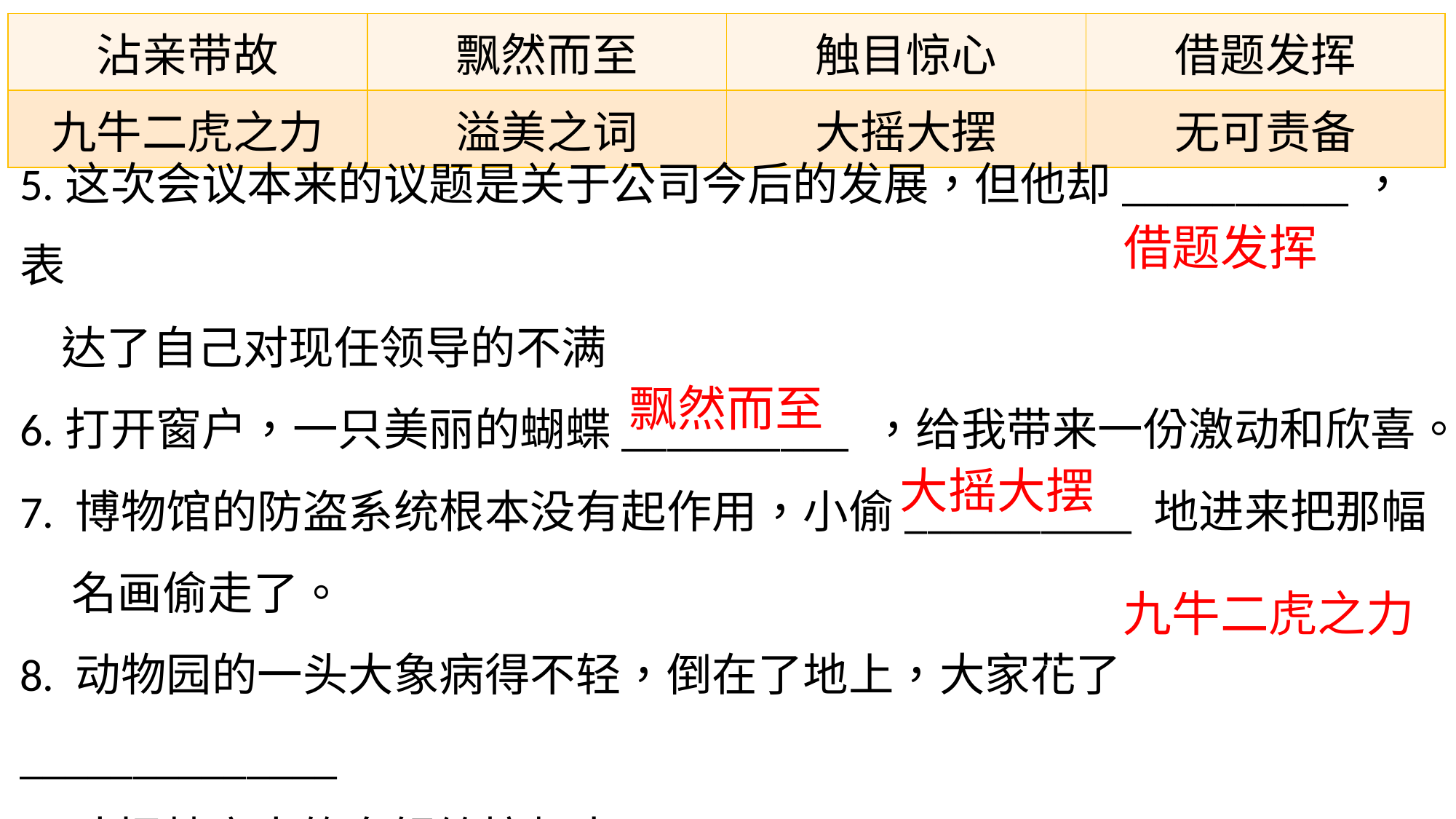

| 沾亲带故 | 飘然而至 | 触目惊心 | 借题发挥 |
| --- | --- | --- | --- |
| 九牛二虎之力 | 溢美之词 | 大摇大摆 | 无可责备 |
5.这次会议本来的议题是关于公司今后的发展，但他却__________，表
   达了自己对现任领导的不满
6.打开窗户，一只美丽的蝴蝶__________ ，给我带来一份激动和欣喜。
7. 博物馆的防盗系统根本没有起作用，小偷__________ 地进来把那幅
    名画偷走了。
8. 动物园的一头大象病得不轻，倒在了地上，大家花了______________
    才把牠庞大的身躯给拉起来。
借题发挥
飘然而至
大摇大摆
九牛二虎之力